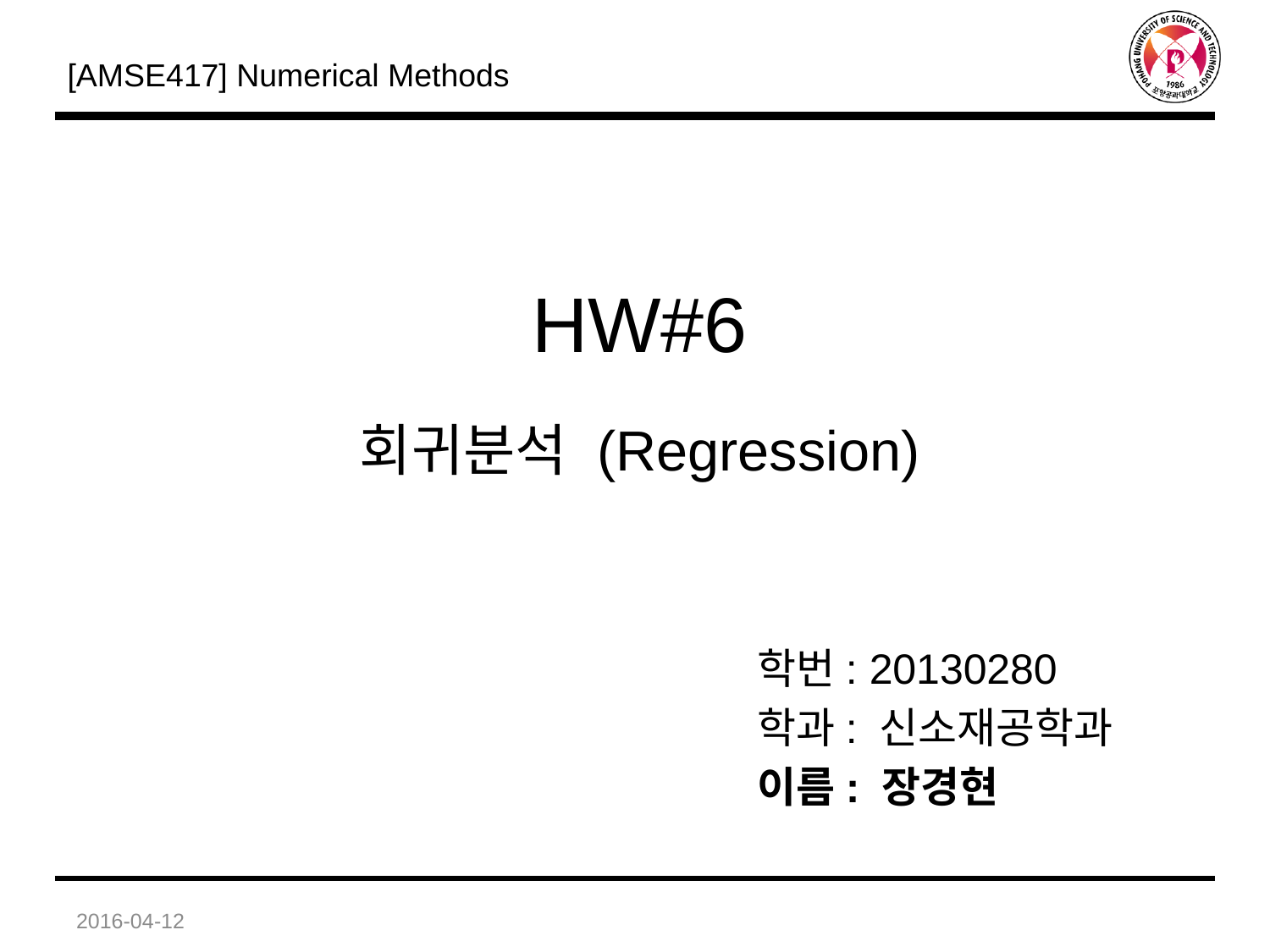

# HW#6
회귀분석 (Regression)

학번: 20130280
학과: 신소재공학과
이름: 장경현
2016-04-12